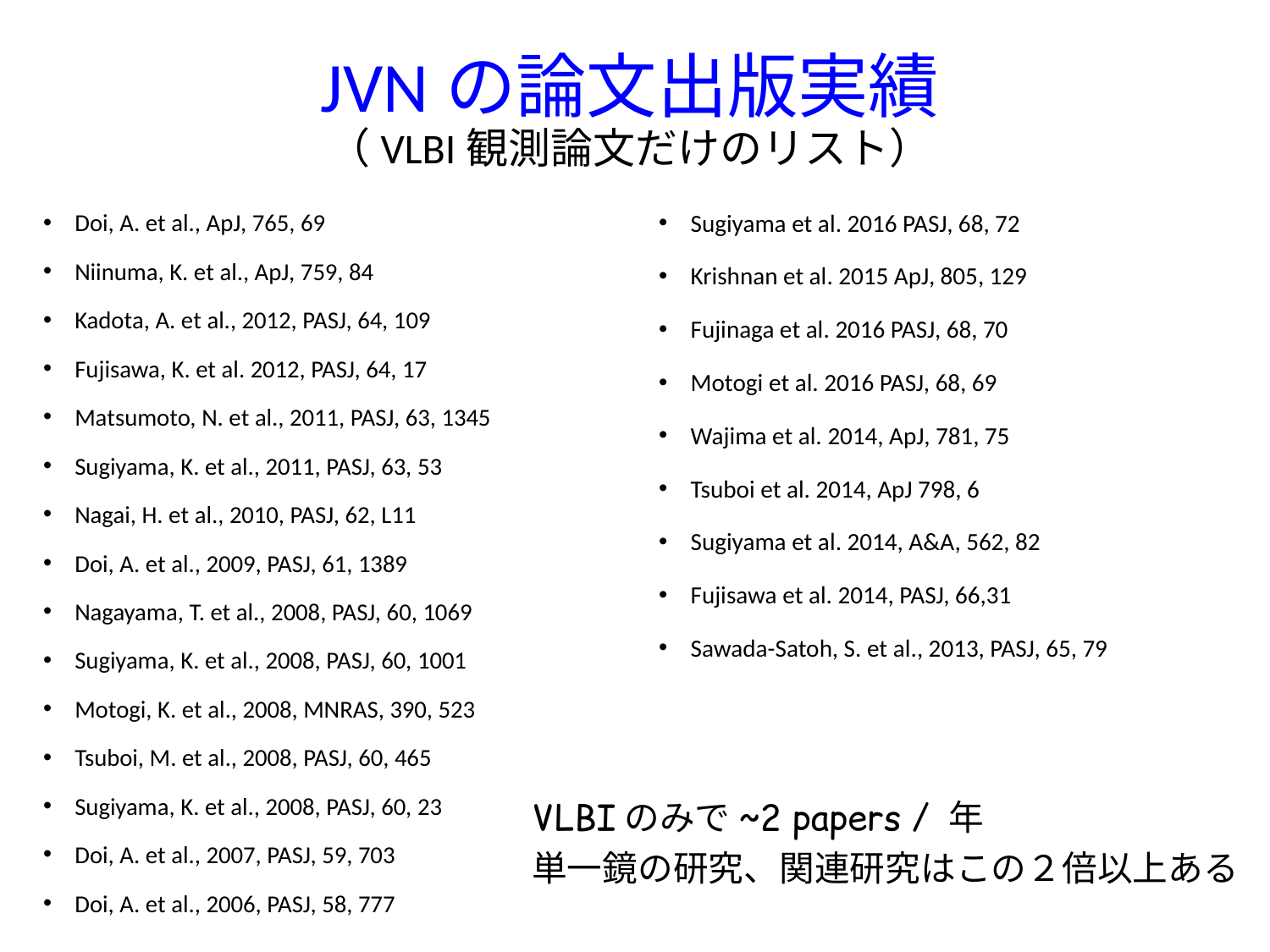

# JVNの論文出版実績 （VLBI観測論文だけのリスト）
Doi, A. et al., ApJ, 765, 69
Niinuma, K. et al., ApJ, 759, 84
Kadota, A. et al., 2012, PASJ, 64, 109
Fujisawa, K. et al. 2012, PASJ, 64, 17
Matsumoto, N. et al., 2011, PASJ, 63, 1345
Sugiyama, K. et al., 2011, PASJ, 63, 53
Nagai, H. et al., 2010, PASJ, 62, L11
Doi, A. et al., 2009, PASJ, 61, 1389
Nagayama, T. et al., 2008, PASJ, 60, 1069
Sugiyama, K. et al., 2008, PASJ, 60, 1001
Motogi, K. et al., 2008, MNRAS, 390, 523
Tsuboi, M. et al., 2008, PASJ, 60, 465
Sugiyama, K. et al., 2008, PASJ, 60, 23
Doi, A. et al., 2007, PASJ, 59, 703
Doi, A. et al., 2006, PASJ, 58, 777
Sugiyama et al. 2016 PASJ, 68, 72
Krishnan et al. 2015 ApJ, 805, 129
Fujinaga et al. 2016 PASJ, 68, 70
Motogi et al. 2016 PASJ, 68, 69
Wajima et al. 2014, ApJ, 781, 75
Tsuboi et al. 2014, ApJ 798, 6
Sugiyama et al. 2014, A&A, 562, 82
Fujisawa et al. 2014, PASJ, 66,31
Sawada-Satoh, S. et al., 2013, PASJ, 65, 79

VLBIのみで~2 papers / 年
単一鏡の研究、関連研究はこの２倍以上ある